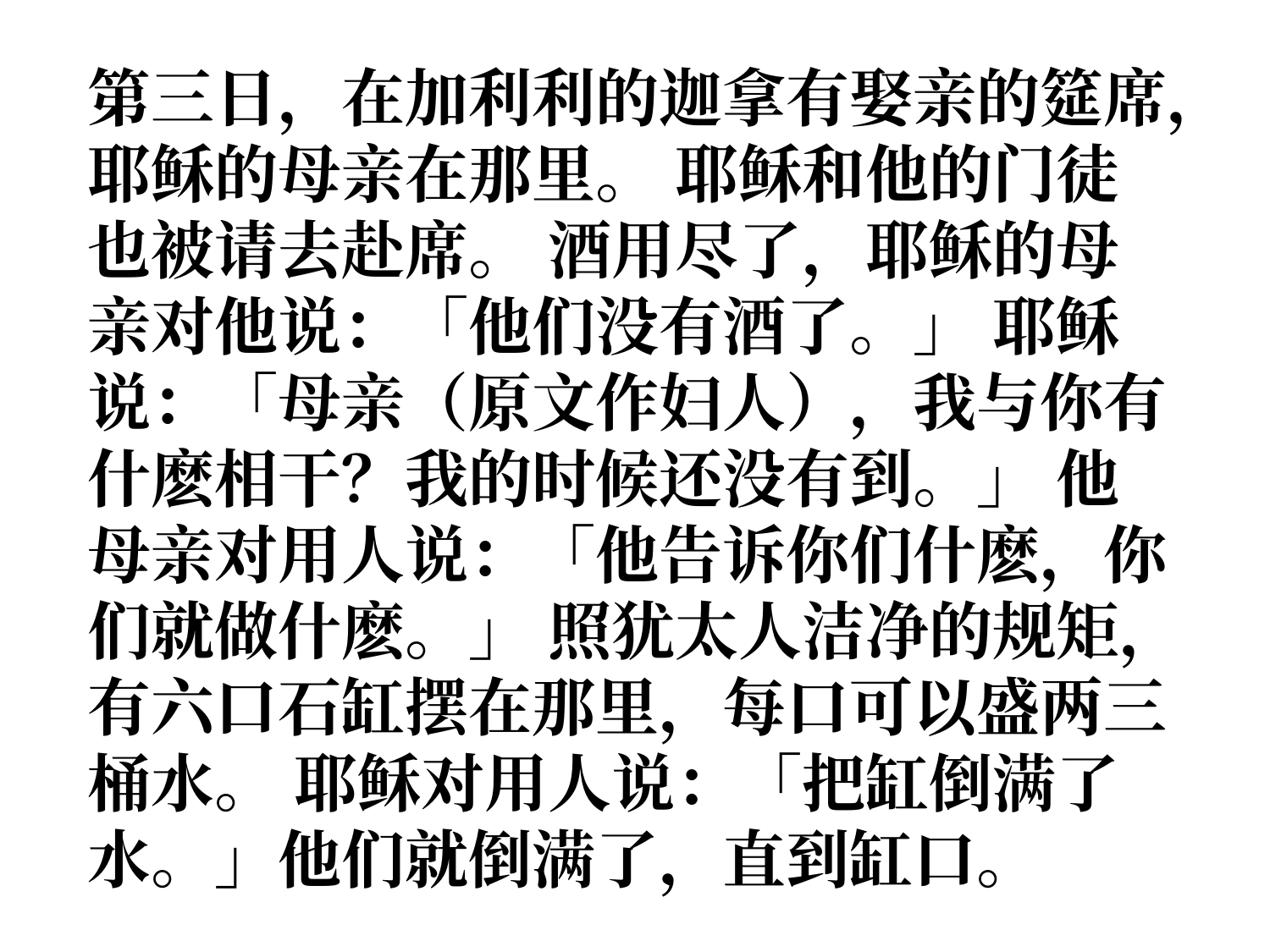

第三日，在加利利的迦拿有娶亲的筵席，耶稣的母亲在那里。 耶稣和他的门徒也被请去赴席。 酒用尽了，耶稣的母亲对他说：「他们没有酒了。」 耶稣说：「母亲（原文作妇人），我与你有什麽相干？我的时候还没有到。」 他母亲对用人说：「他告诉你们什麽，你们就做什麽。」 照犹太人洁净的规矩，有六口石缸摆在那里，每口可以盛两三桶水。 耶稣对用人说：「把缸倒满了水。」他们就倒满了，直到缸口。